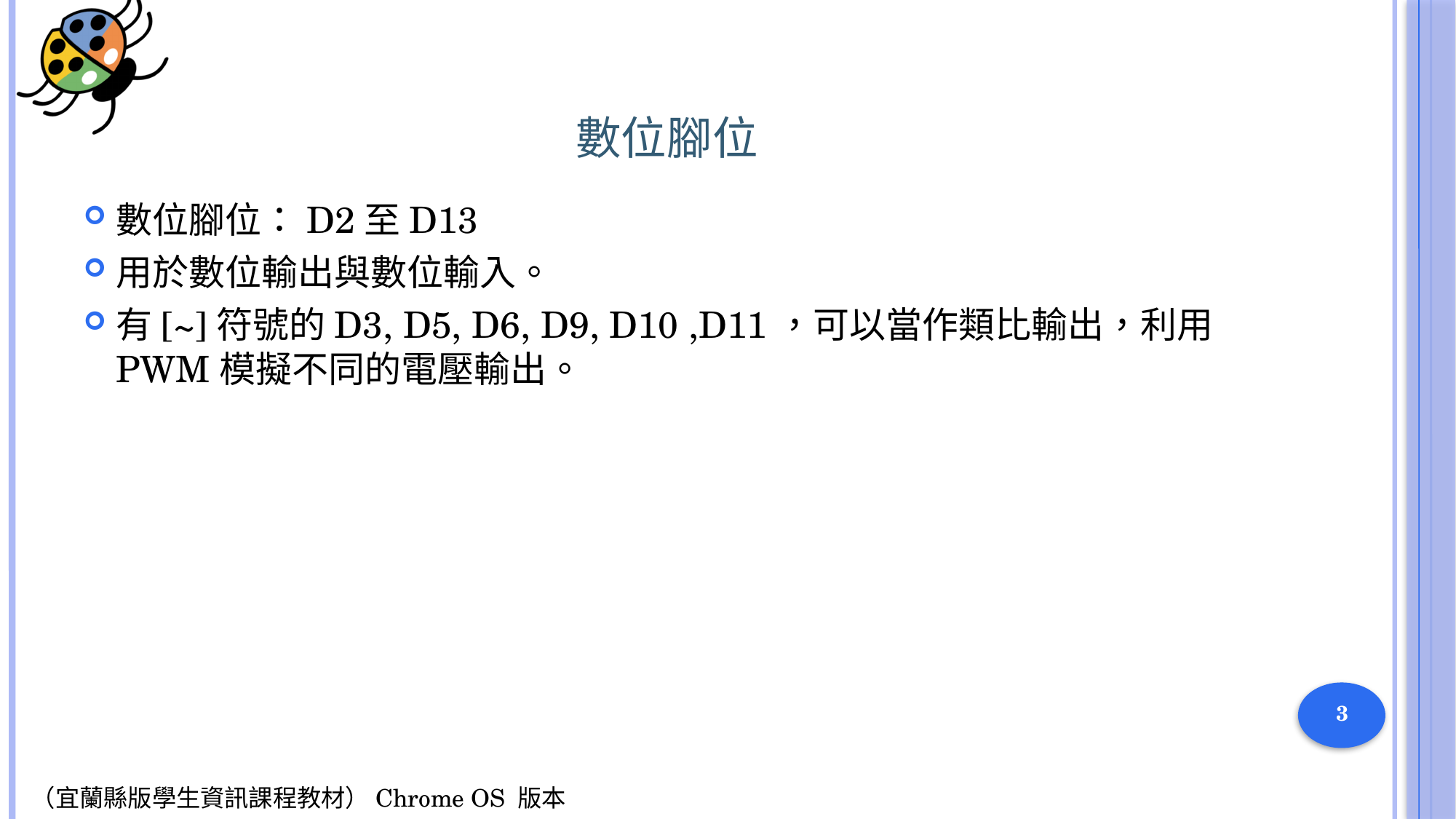

# 數位腳位
數位腳位：D2至D13
用於數位輸出與數位輸入。
有[~]符號的D3, D5, D6, D9, D10 ,D11，可以當作類比輸出，利用PWM模擬不同的電壓輸出。

3